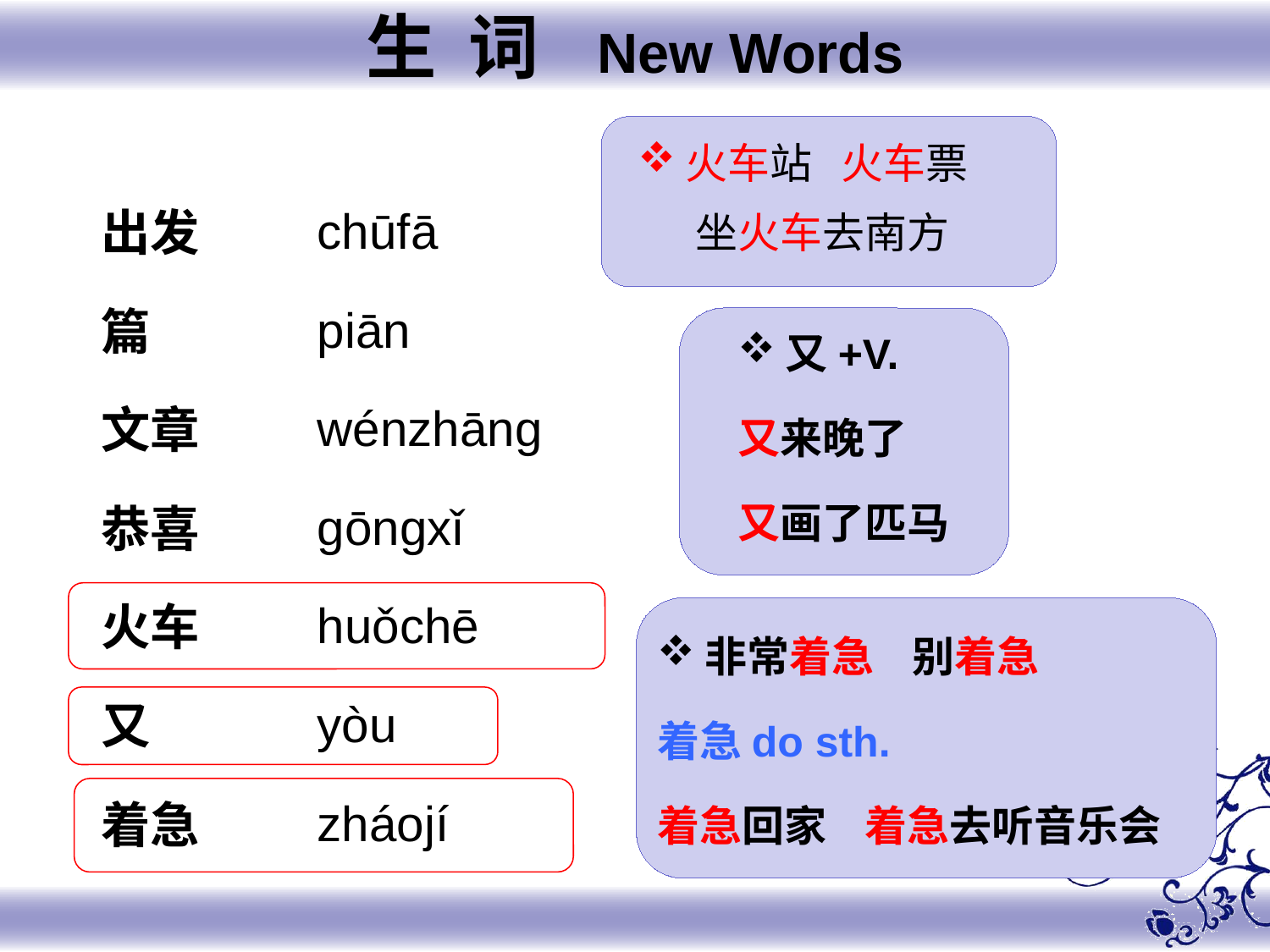

生  词   New Words
火车站   火车票
     坐火车去南方

chūfā
piān
wénzhānɡ
ɡōnɡxǐ
huǒchē
yòu
zháojí

出发
篇
文章
恭喜
火车
又
着急

又+V.
又来晚了
又画了匹马

非常着急    别着急
着急do sth.
着急回家    着急去听音乐会